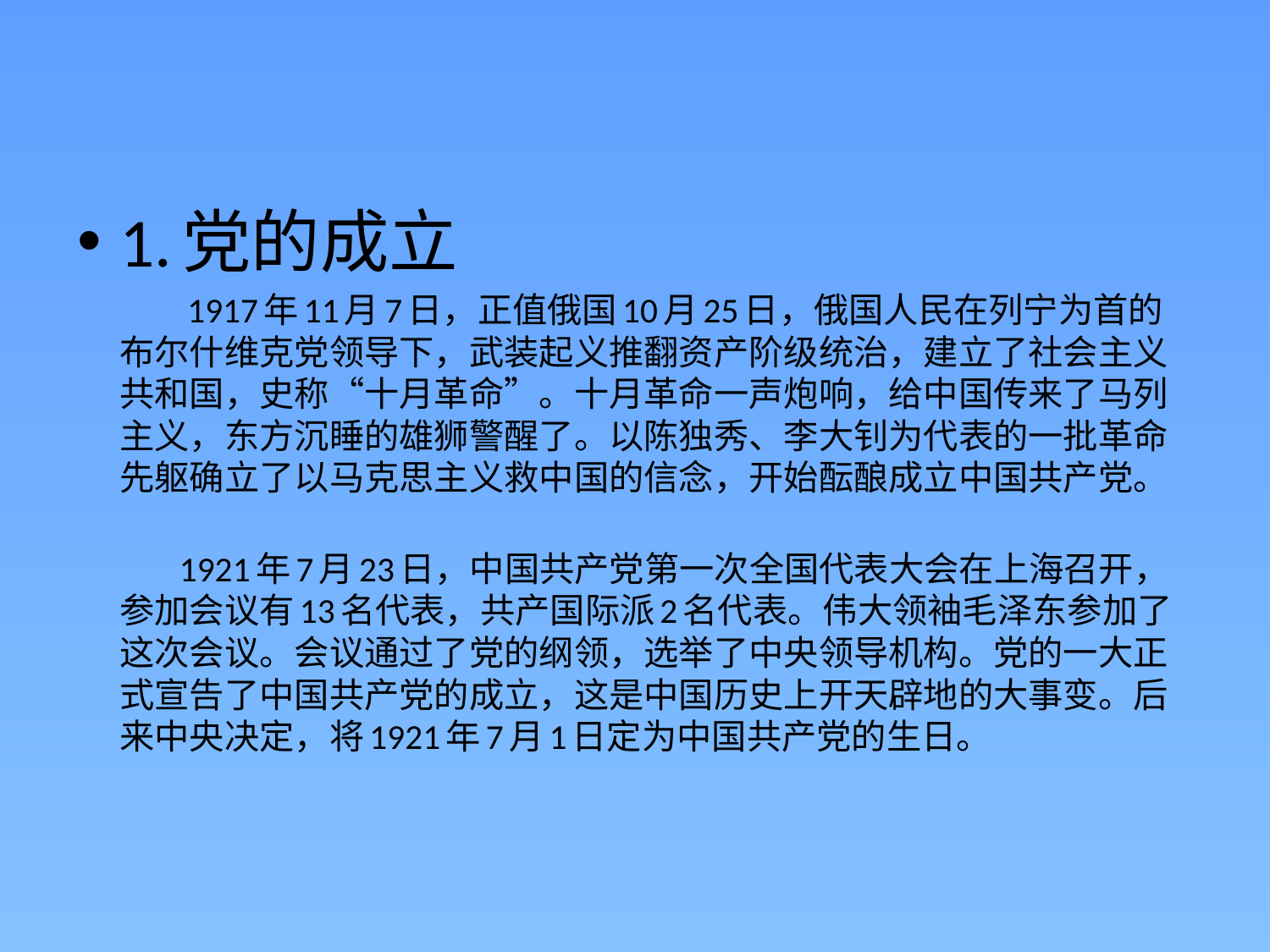

1.党的成立
              1917年11月7日，正值俄国10月25日，俄国人民在列宁为首的布尔什维克党领导下，武装起义推翻资产阶级统治，建立了社会主义共和国，史称“十月革命”。十月革命一声炮响，给中国传来了马列主义，东方沉睡的雄狮警醒了。以陈独秀、李大钊为代表的一批革命先躯确立了以马克思主义救中国的信念，开始酝酿成立中国共产党。
             1921年7月23日，中国共产党第一次全国代表大会在上海召开，参加会议有13名代表，共产国际派2名代表。伟大领袖毛泽东参加了这次会议。会议通过了党的纲领，选举了中央领导机构。党的一大正式宣告了中国共产党的成立，这是中国历史上开天辟地的大事变。后来中央决定，将1921年7月1日定为中国共产党的生日。